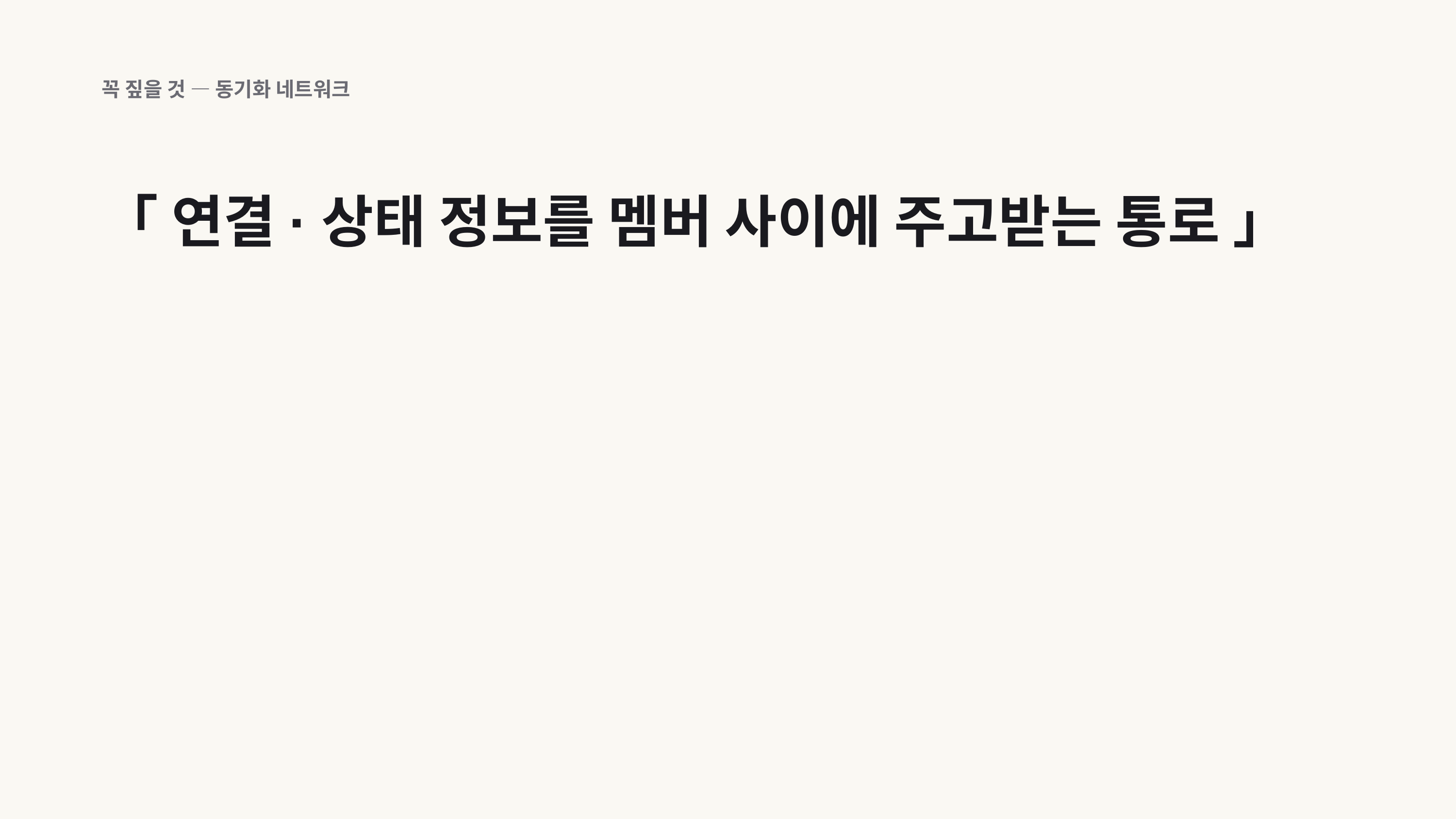

꼭 짚을 것 — 동기화 네트워크
「 연결·상태 정보를 멤버 사이에 주고받는 통로 」